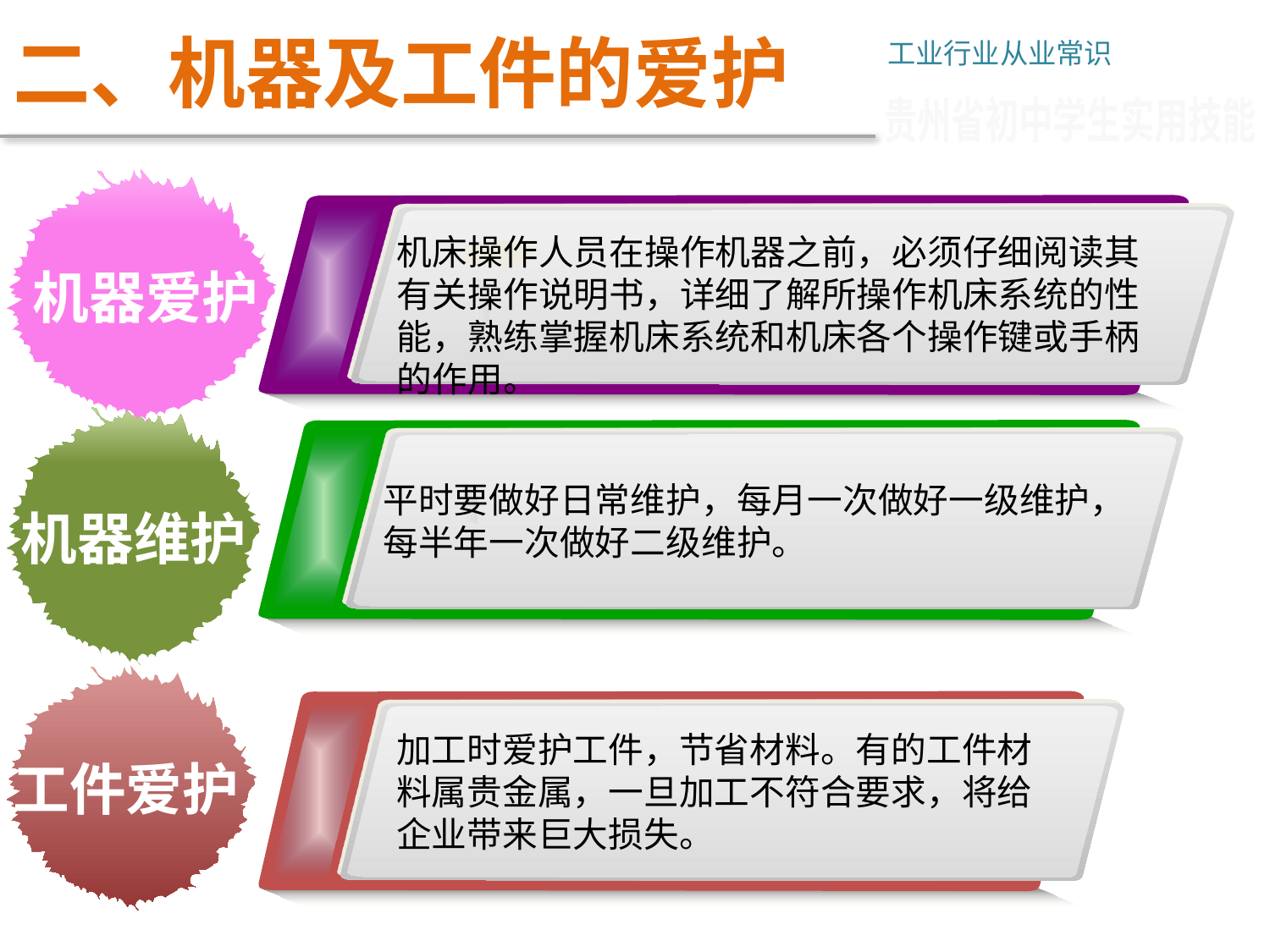

# 二、机器及工件的爱护
工业行业从业常识
贵州省初中学生实用技能

机器爱护

机床操作人员在操作机器之前，必须仔细阅读其有关操作说明书，详细了解所操作机床系统的性能，熟练掌握机床系统和机床各个操作键或手柄的作用。

机器维护

平时要做好日常维护，每月一次做好一级维护，每半年一次做好二级维护。

工件爱护

加工时爱护工件，节省材料。有的工件材料属贵金属，一旦加工不符合要求，将给企业带来巨大损失。